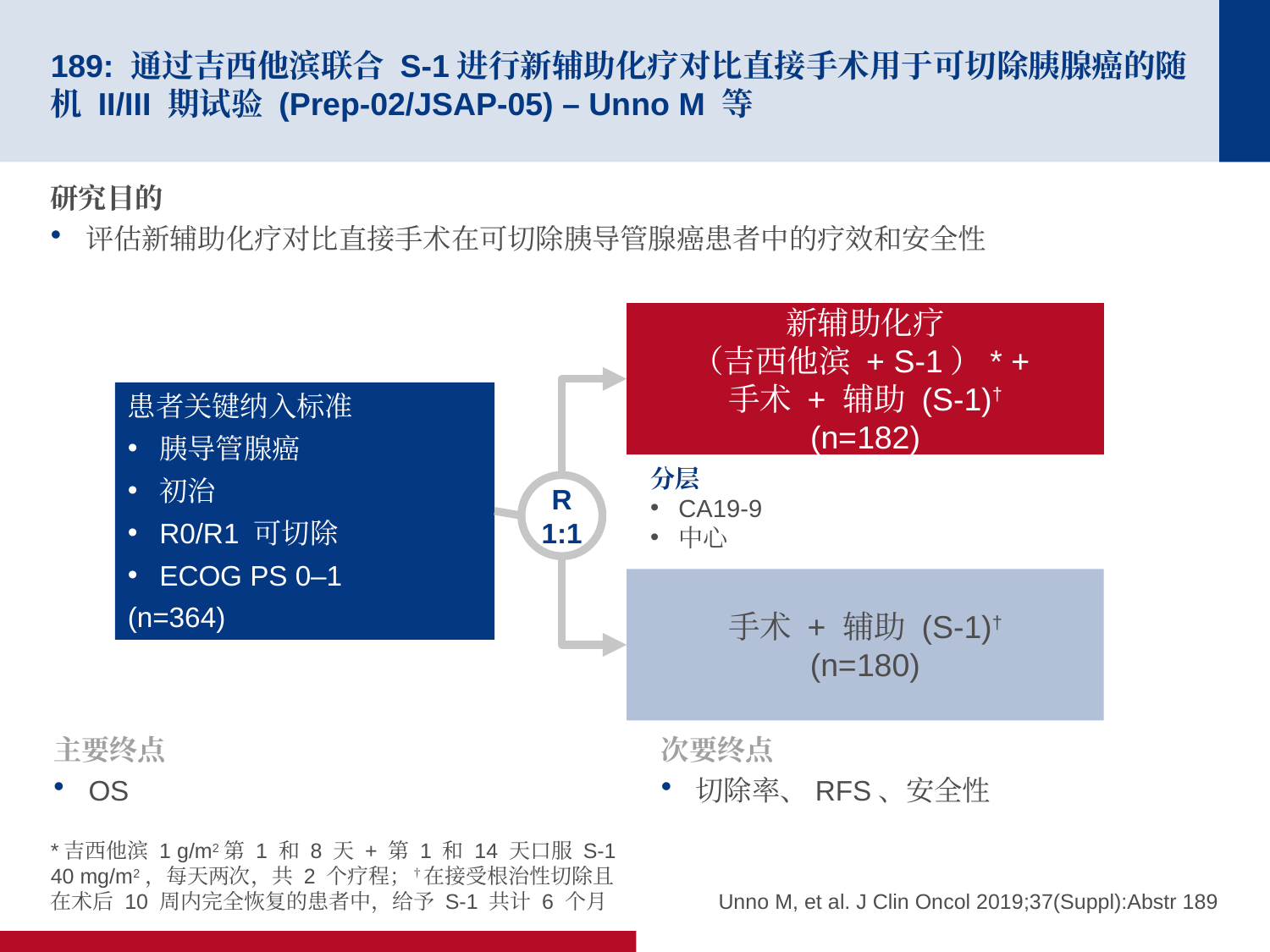

# 189: 通过吉西他滨联合 S-1进行新辅助化疗对比直接手术用于可切除胰腺癌的随机 II/III 期试验 (Prep-02/JSAP-05) – Unno M 等
研究目的
评估新辅助化疗对比直接手术在可切除胰导管腺癌患者中的疗效和安全性
新辅助化疗
（吉西他滨 + S-1）* +
手术 + 辅助 (S-1)†
(n=182)
患者关键纳入标准
胰导管腺癌
初治
R0/R1 可切除
ECOG PS 0–1
(n=364)
分层
CA19-9
中心
R
1:1
手术 + 辅助 (S-1)†
(n=180)
主要终点
OS
次要终点
切除率、RFS、安全性
*吉西他滨 1 g/m2第 1 和 8 天 + 第 1 和 14 天口服 S-1 40 mg/m2，每天两次，共 2 个疗程；†在接受根治性切除且在术后 10 周内完全恢复的患者中，给予 S-1 共计 6 个月
Unno M, et al. J Clin Oncol 2019;37(Suppl):Abstr 189